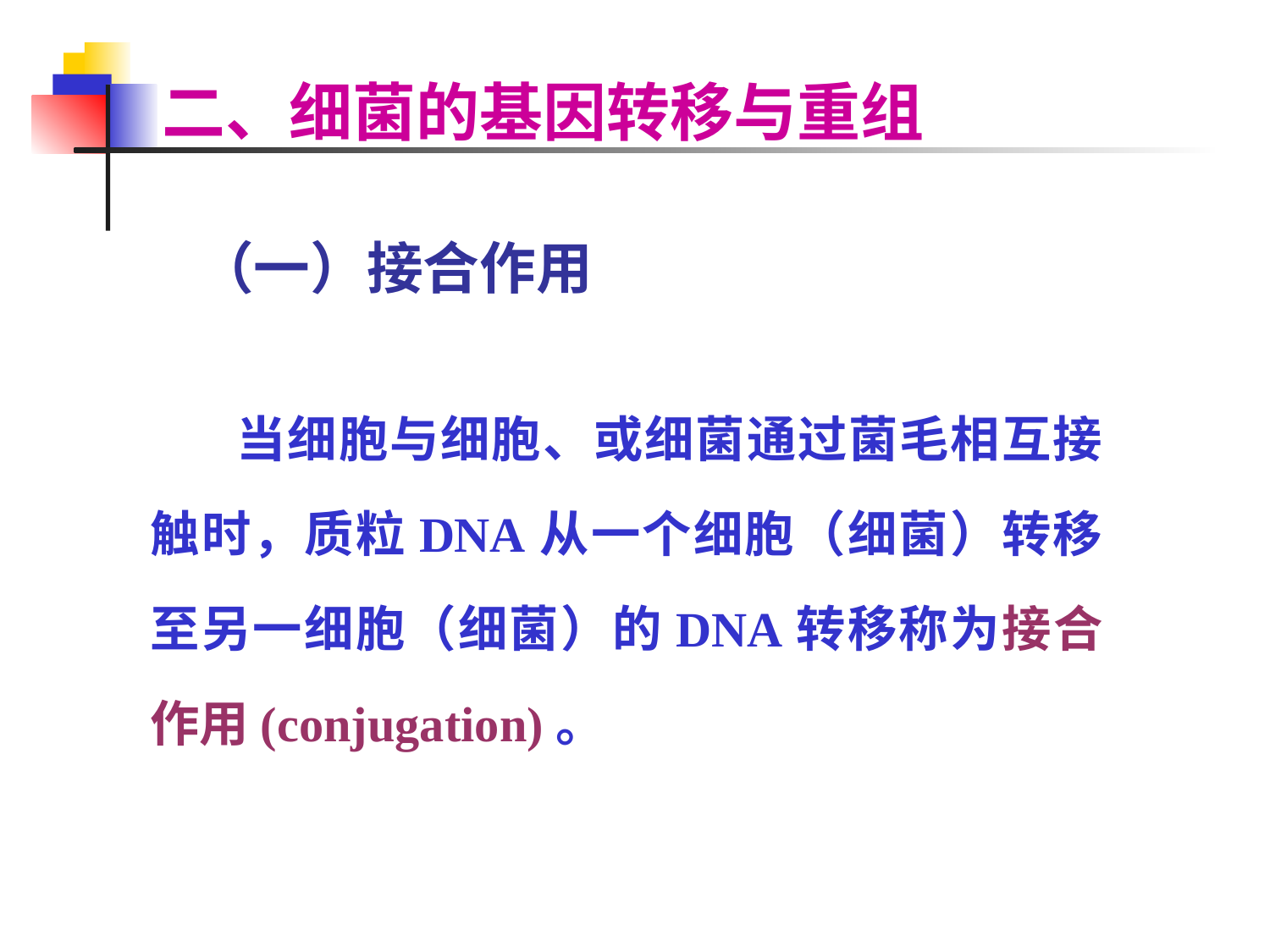

二、细菌的基因转移与重组
（一）接合作用
当细胞与细胞、或细菌通过菌毛相互接触时，质粒DNA从一个细胞（细菌）转移至另一细胞（细菌）的DNA转移称为接合作用(conjugation)。